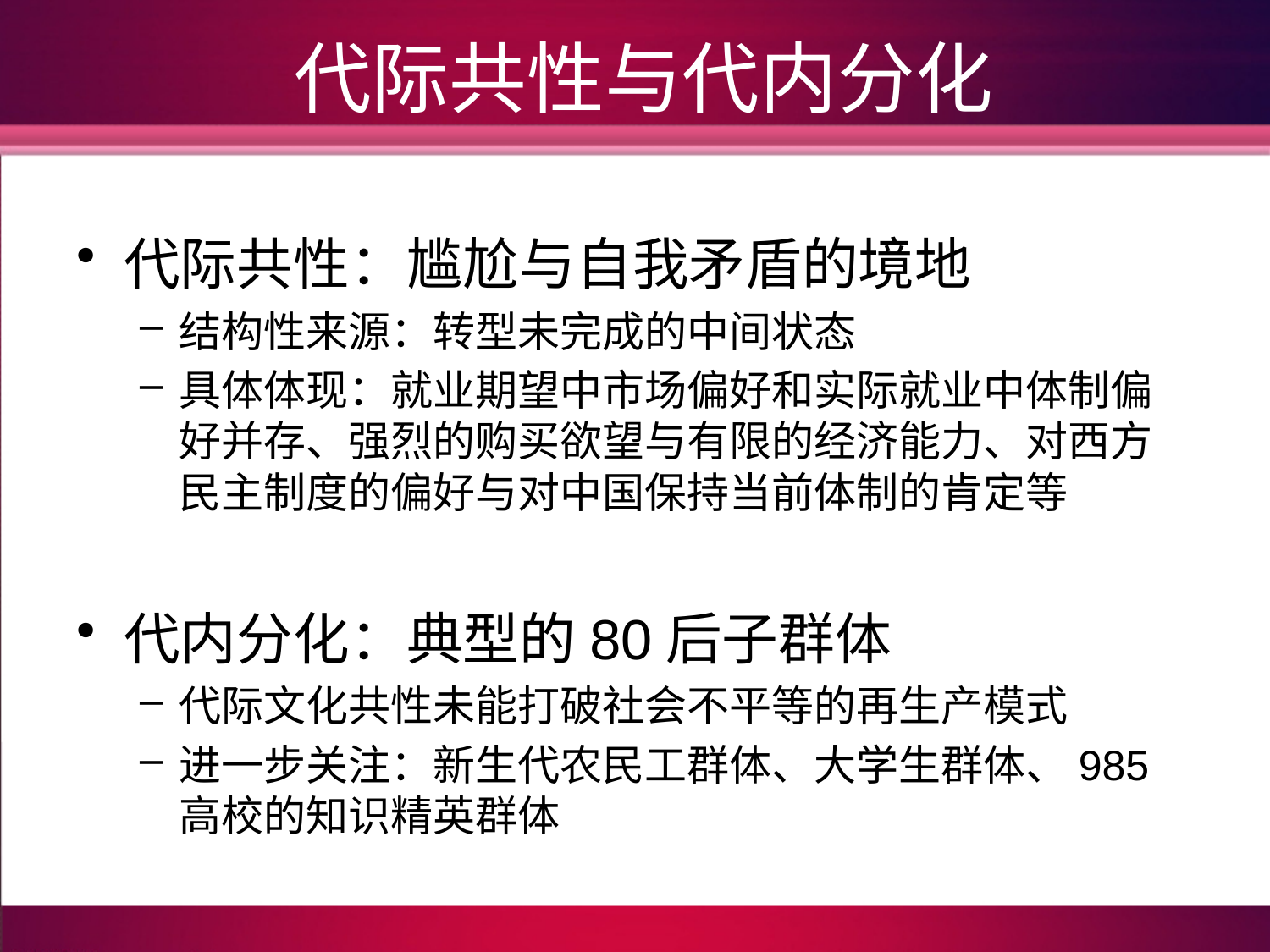

# 代际共性与代内分化
代际共性：尴尬与自我矛盾的境地
结构性来源：转型未完成的中间状态
具体体现：就业期望中市场偏好和实际就业中体制偏好并存、强烈的购买欲望与有限的经济能力、对西方民主制度的偏好与对中国保持当前体制的肯定等

代内分化：典型的80后子群体
代际文化共性未能打破社会不平等的再生产模式
进一步关注：新生代农民工群体、大学生群体、985高校的知识精英群体